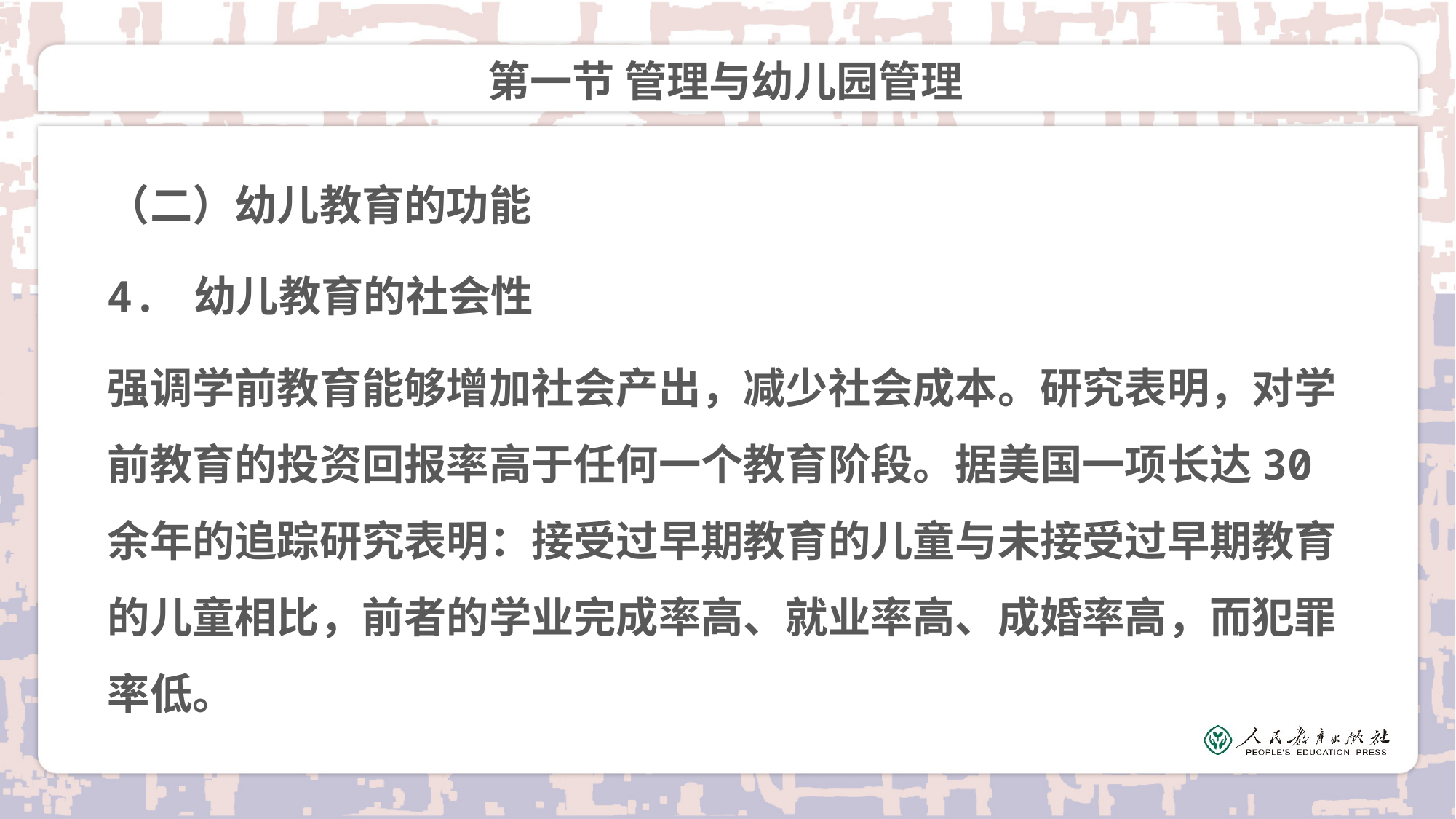

# 第一节 管理与幼儿园管理
（二）幼儿教育的功能
4. 幼儿教育的社会性
强调学前教育能够增加社会产出，减少社会成本。研究表明，对学前教育的投资回报率高于任何一个教育阶段。据美国一项长达30余年的追踪研究表明：接受过早期教育的儿童与未接受过早期教育的儿童相比，前者的学业完成率高、就业率高、成婚率高，而犯罪率低。